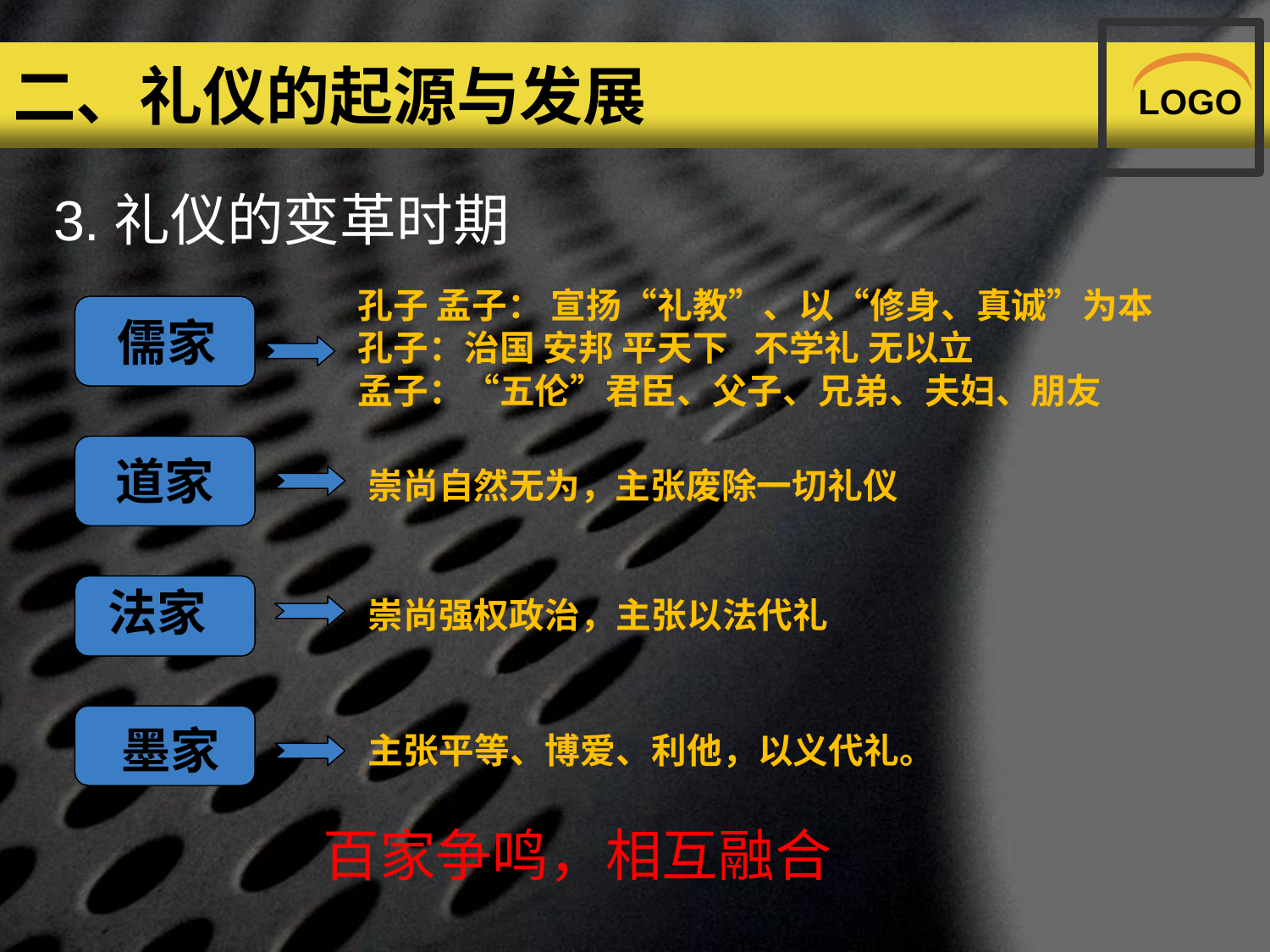

# 二、礼仪的起源与发展
LOGO

3.礼仪的变革时期
孔子 孟子： 宣扬“礼教”、以“修身、真诚”为本

儒家
孔子：治国 安邦 平天下 不学礼 无以立
孟子：“五伦”君臣、父子、兄弟、夫妇、朋友

崇尚自然无为，主张废除一切礼仪

道家

法家
崇尚强权政治，主张以法代礼

墨家
主张平等、博爱、利他，以义代礼。

百家争鸣，相互融合